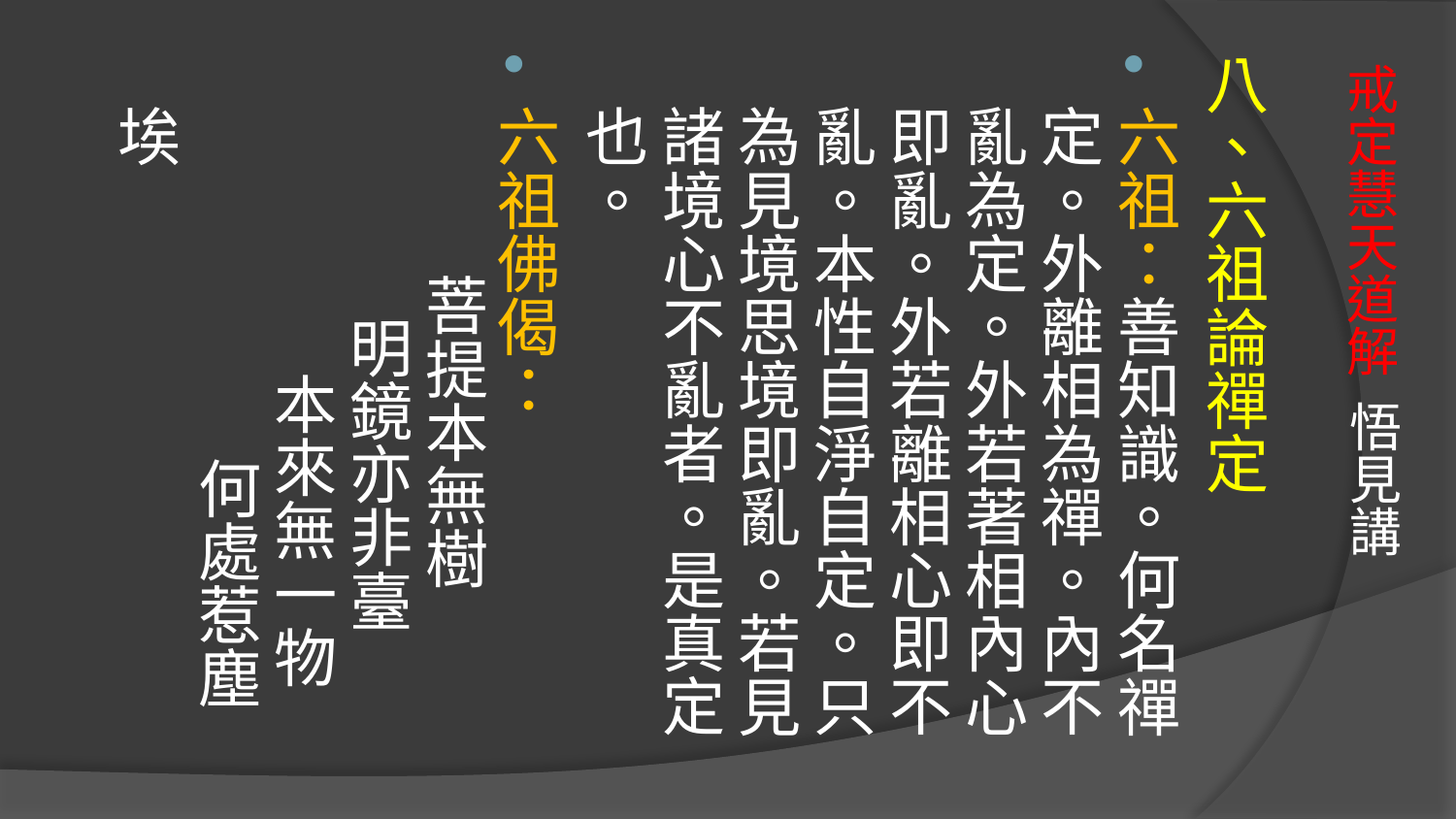

八、六祖論禪定
六祖：善知識。何名禪定。外離相為禪。內不亂為定。外若著相內心即亂。外若離相心即不亂。本性自淨自定。只為見境思境即亂。若見諸境心不亂者。是真定也。
六祖佛偈：                                     菩提本無樹                            明鏡亦非臺                             本來無一物                               何處惹塵埃

# 戒定慧天道解  悟見講